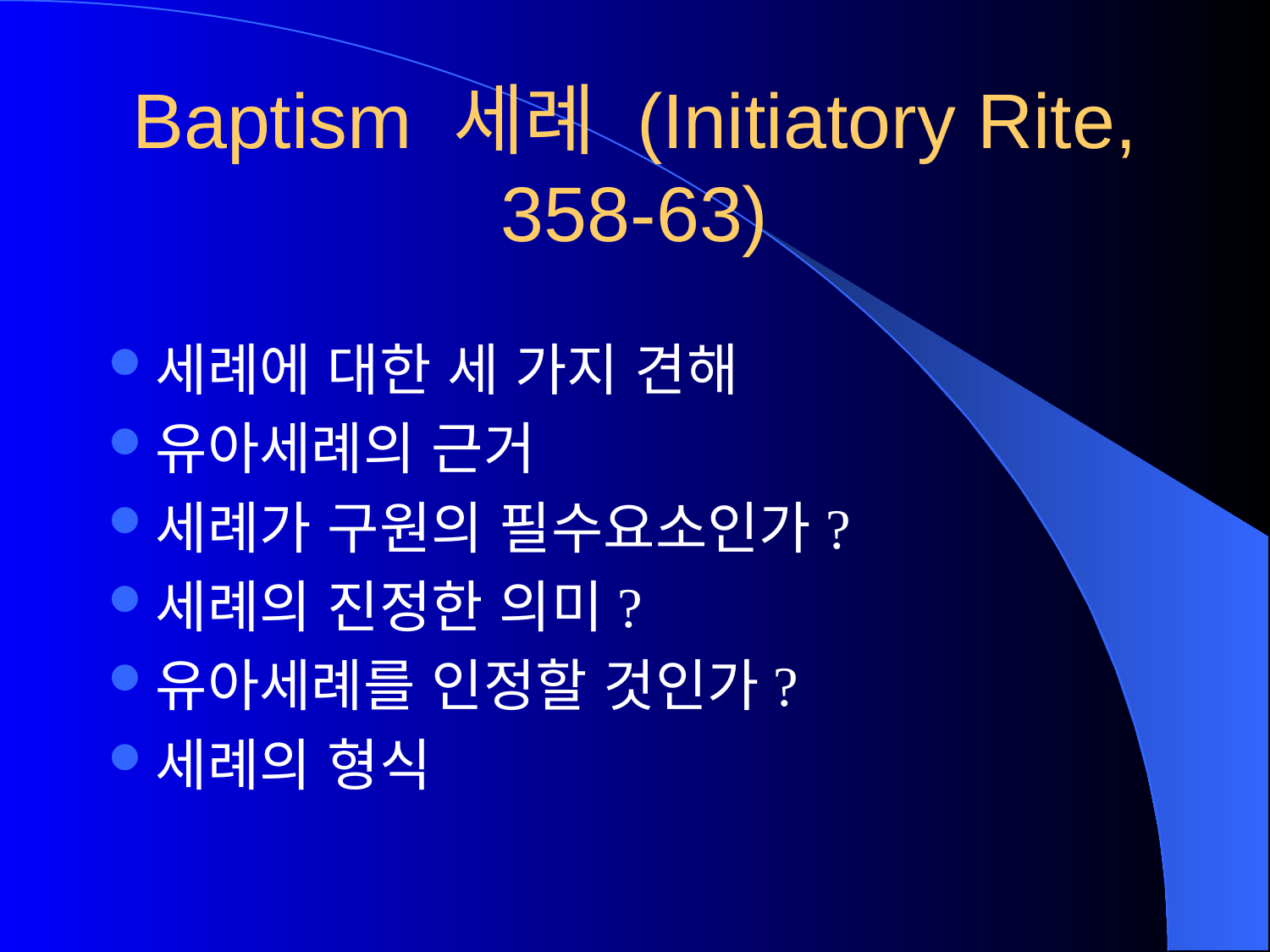

# Baptism 세례 (Initiatory Rite, 358-63)
세례에 대한 세 가지 견해
유아세례의 근거
세례가 구원의 필수요소인가?
세례의 진정한 의미?
유아세례를 인정할 것인가?
세례의 형식